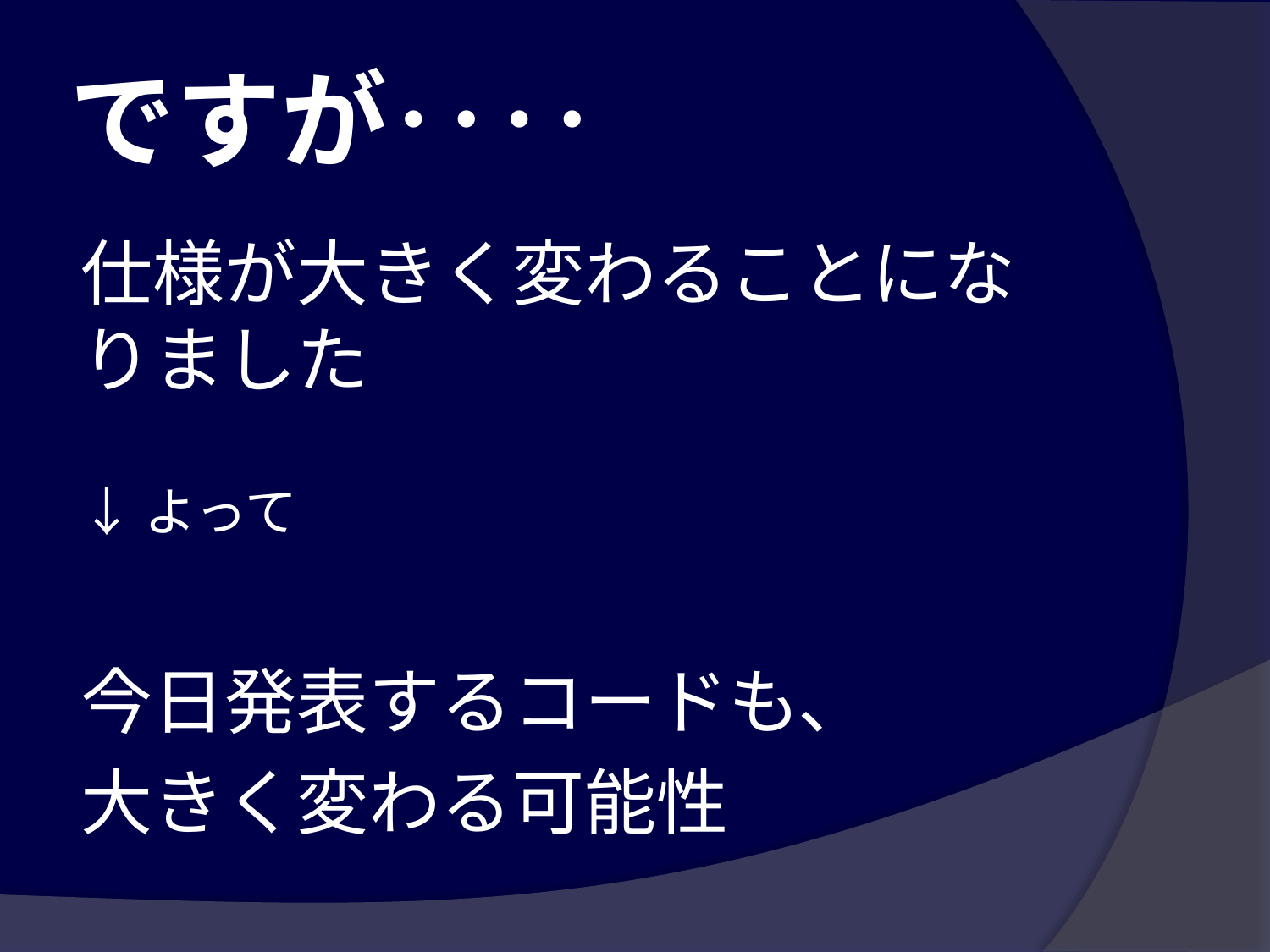

# ですが‥‥
仕様が大きく変わることになりました

↓よって

今日発表するコードも、
大きく変わる可能性